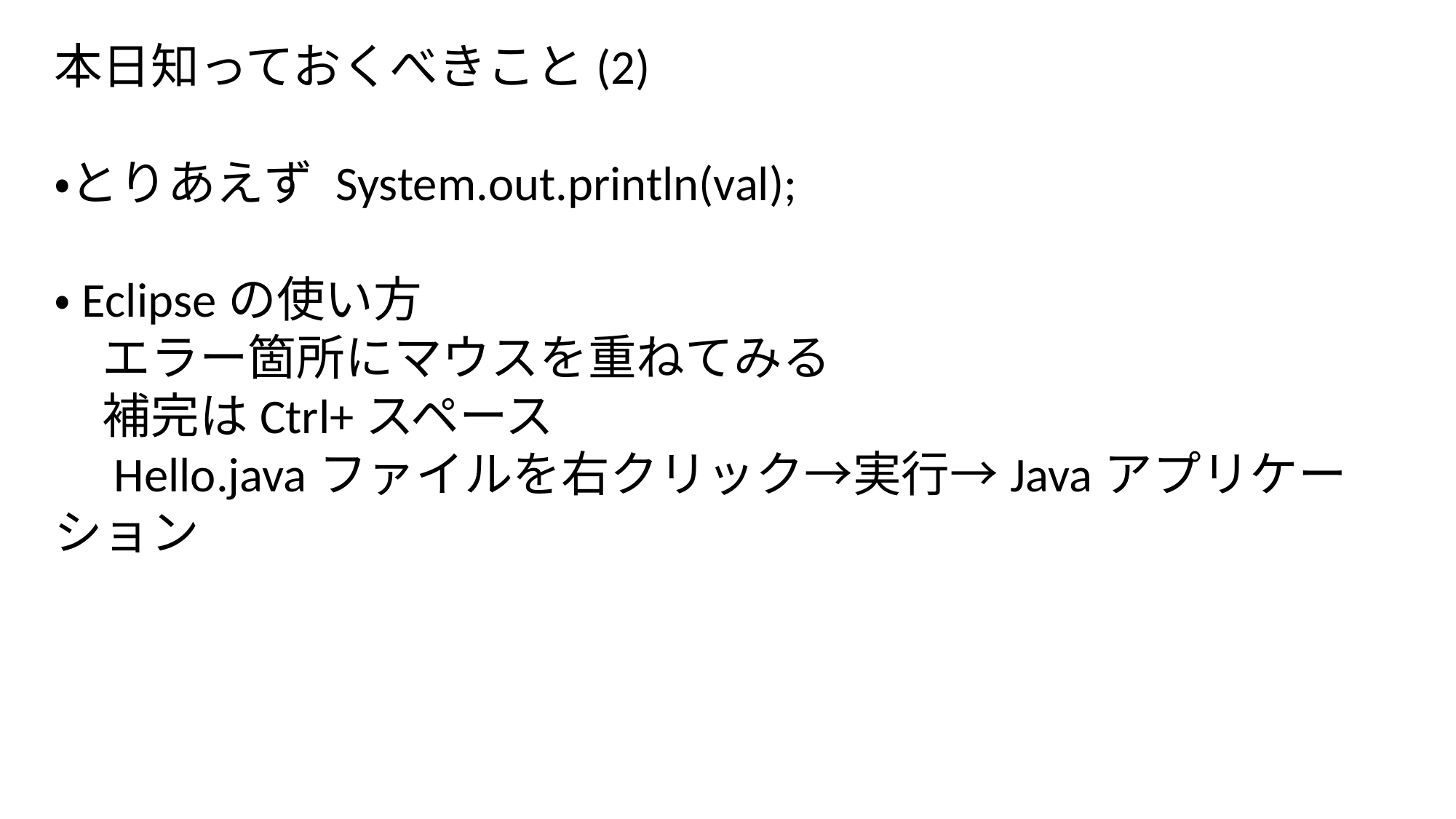

本日知っておくべきこと(2)

・とりあえず System.out.println(val);

・Eclipseの使い方
　エラー箇所にマウスを重ねてみる
　補完はCtrl+スペース
　Hello.javaファイルを右クリック→実行→Javaアプリケーション